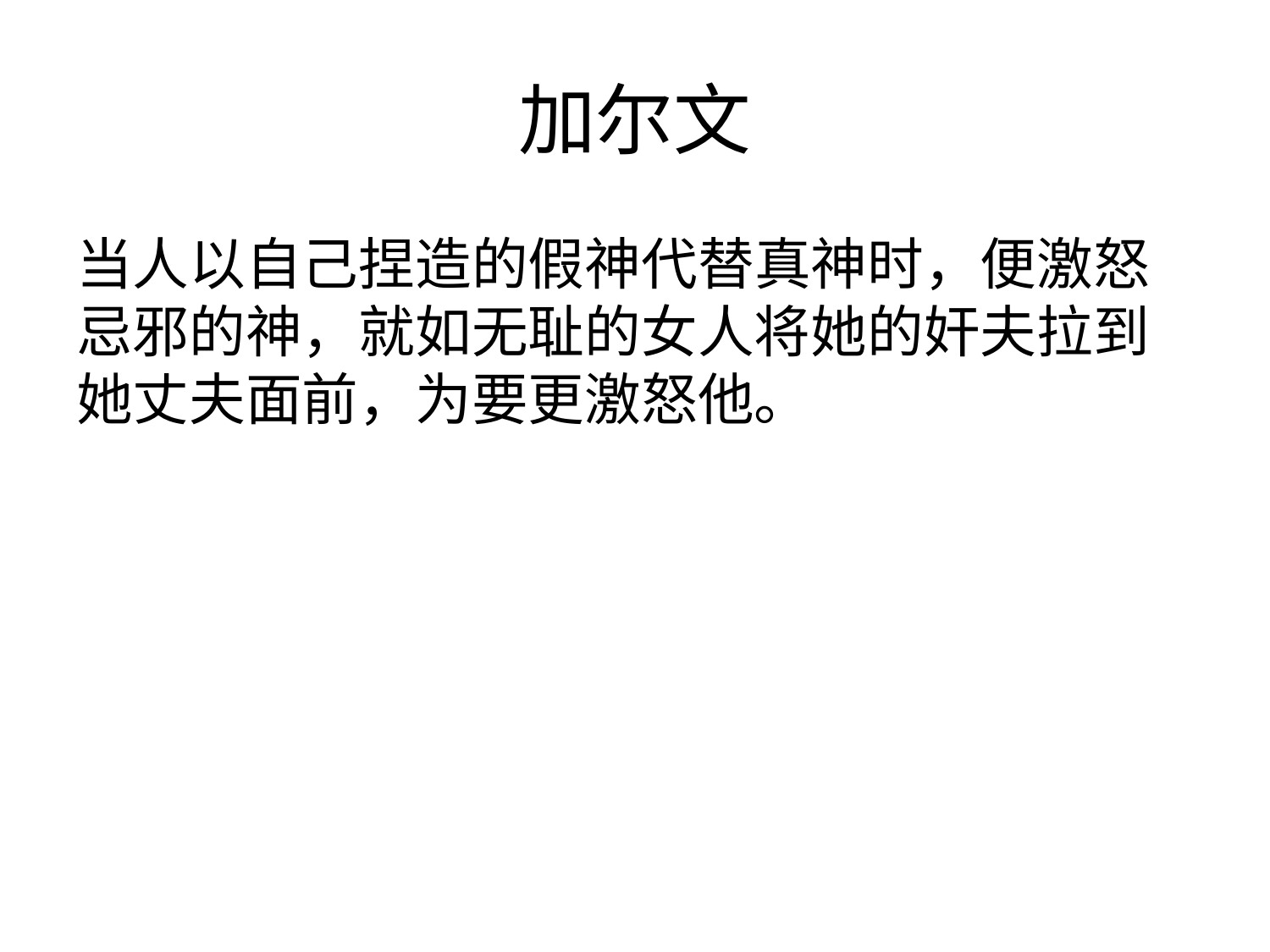

# 加尔文
当人以自己捏造的假神代替真神时，便激怒忌邪的神，就如无耻的女人将她的奸夫拉到她丈夫面前，为要更激怒他。